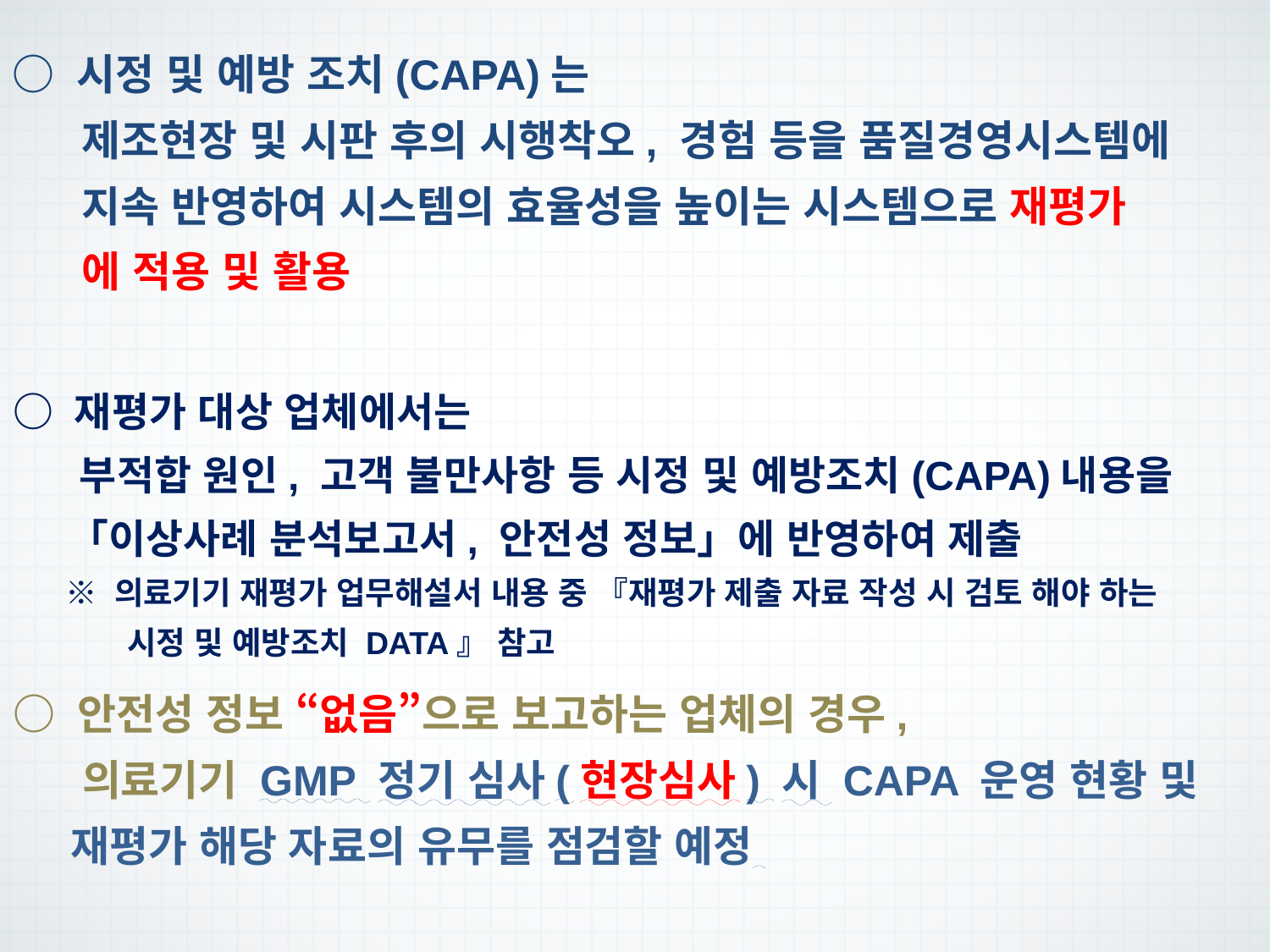

○ 시정 및 예방 조치(CAPA)는
     제조현장 및 시판 후의 시행착오, 경험 등을 품질경영시스템에
     지속 반영하여 시스템의 효율성을 높이는 시스템으로 재평가
     에 적용 및 활용
○ 재평가 대상 업체에서는
     부적합 원인, 고객 불만사항 등 시정 및 예방조치(CAPA)내용을
    「이상사례 분석보고서, 안전성 정보」에 반영하여 제출
      ※ 의료기기 재평가 업무해설서 내용 중 『재평가 제출 자료 작성 시 검토 해야 하는
            시정 및 예방조치 DATA』 참고
○ 안전성 정보 “없음”으로 보고하는 업체의 경우,
     의료기기 GMP 정기 심사(현장심사) 시 CAPA 운영 현황 및
    재평가 해당 자료의 유무를 점검할 예정